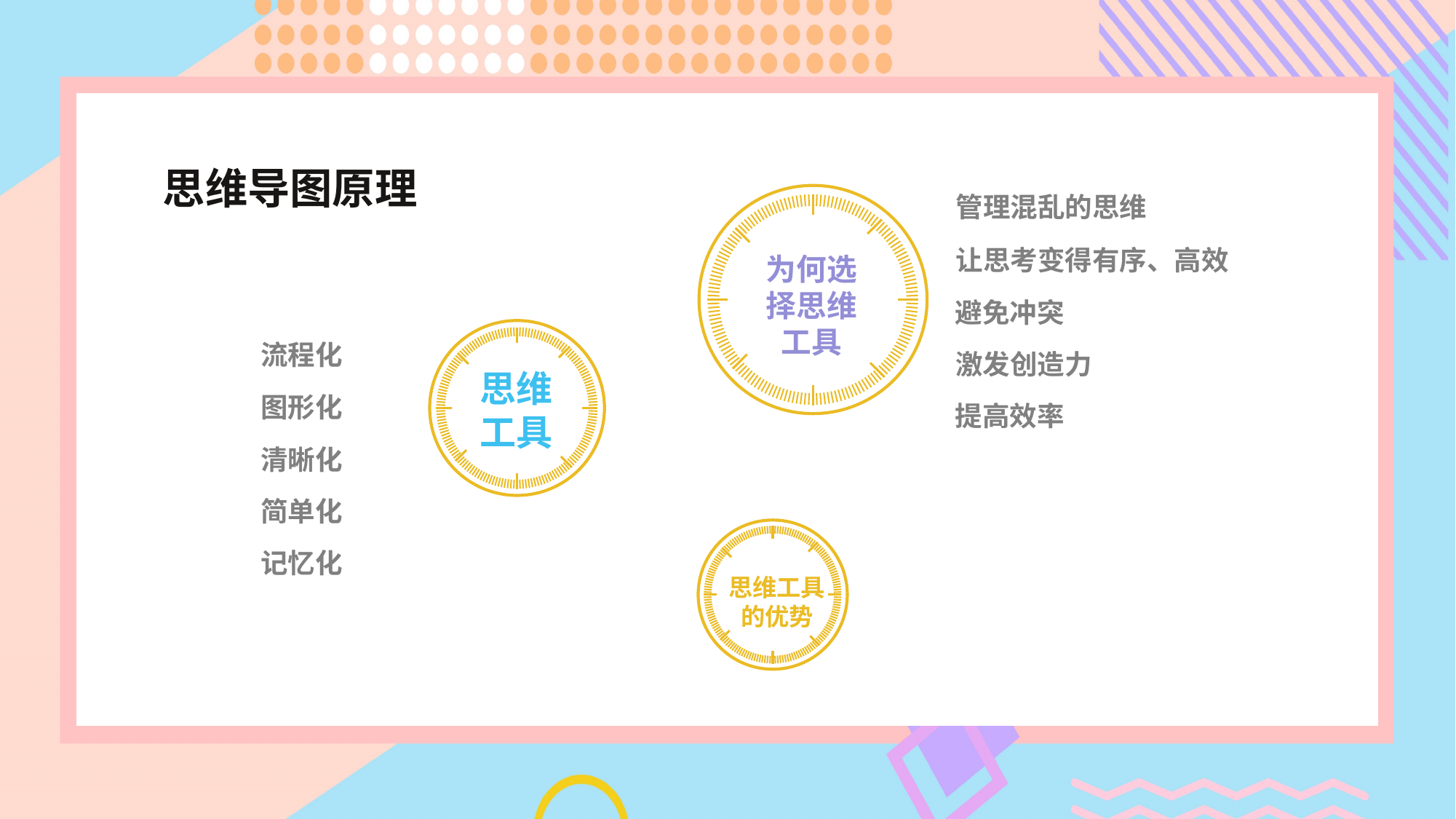

思维导图原理
管理混乱的思维

为何选择思维工具

思维工具

思维工具的优势
让思考变得有序、高效
避免冲突
流程化
激发创造力
图形化
提高效率
清晰化
简单化
记忆化